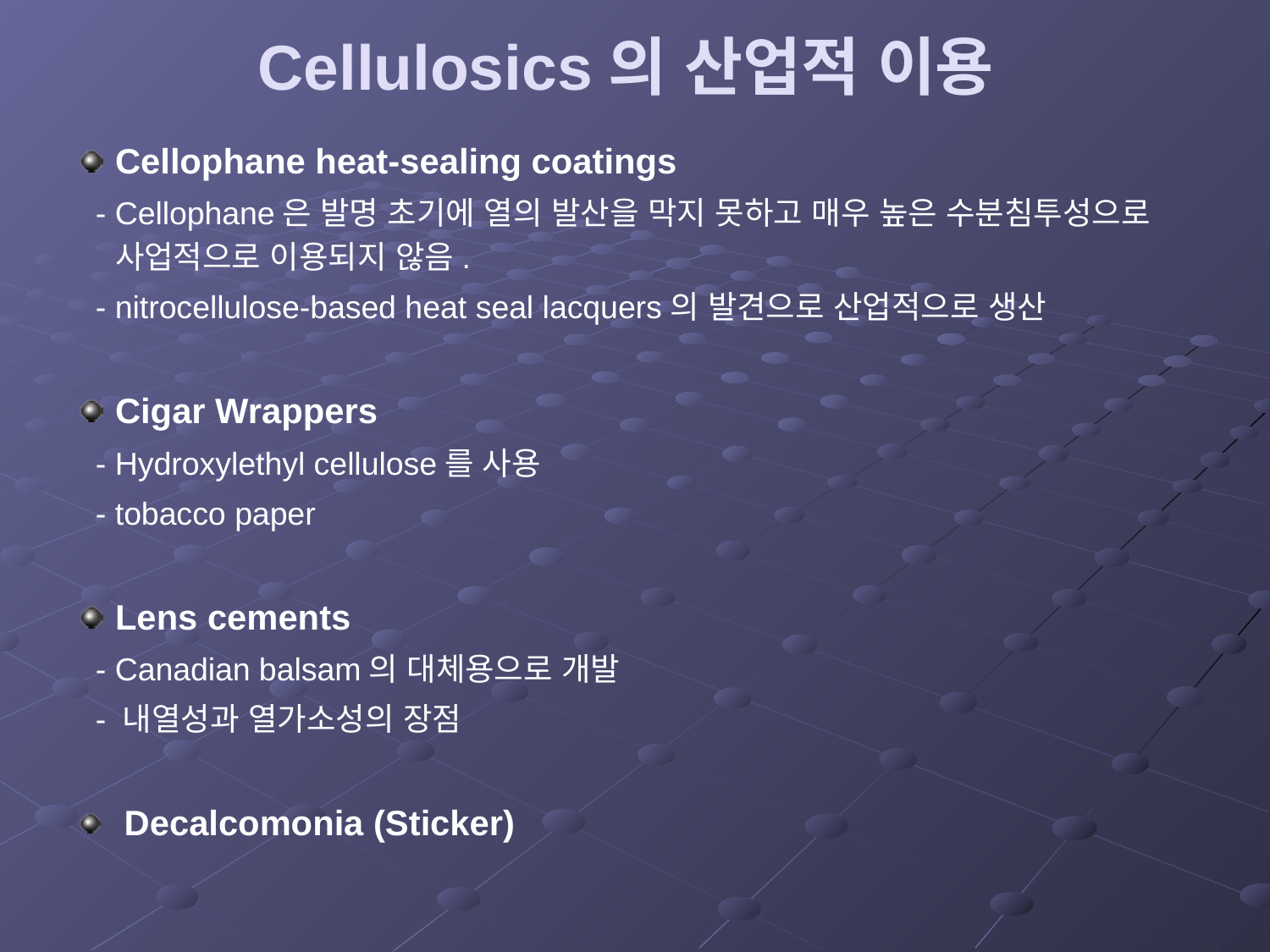

# Cellulosics의 산업적 이용
Cellophane heat-sealing coatings
  - Cellophane은 발명 초기에 열의 발산을 막지 못하고 매우 높은 수분침투성으로 사업적으로 이용되지 않음.
  - nitrocellulose-based heat seal lacquers의 발견으로 산업적으로 생산

Cigar Wrappers
  - Hydroxylethyl cellulose를 사용
  - tobacco paper

Lens cements
  - Canadian balsam의 대체용으로 개발
  - 내열성과 열가소성의 장점

 Decalcomonia (Sticker)